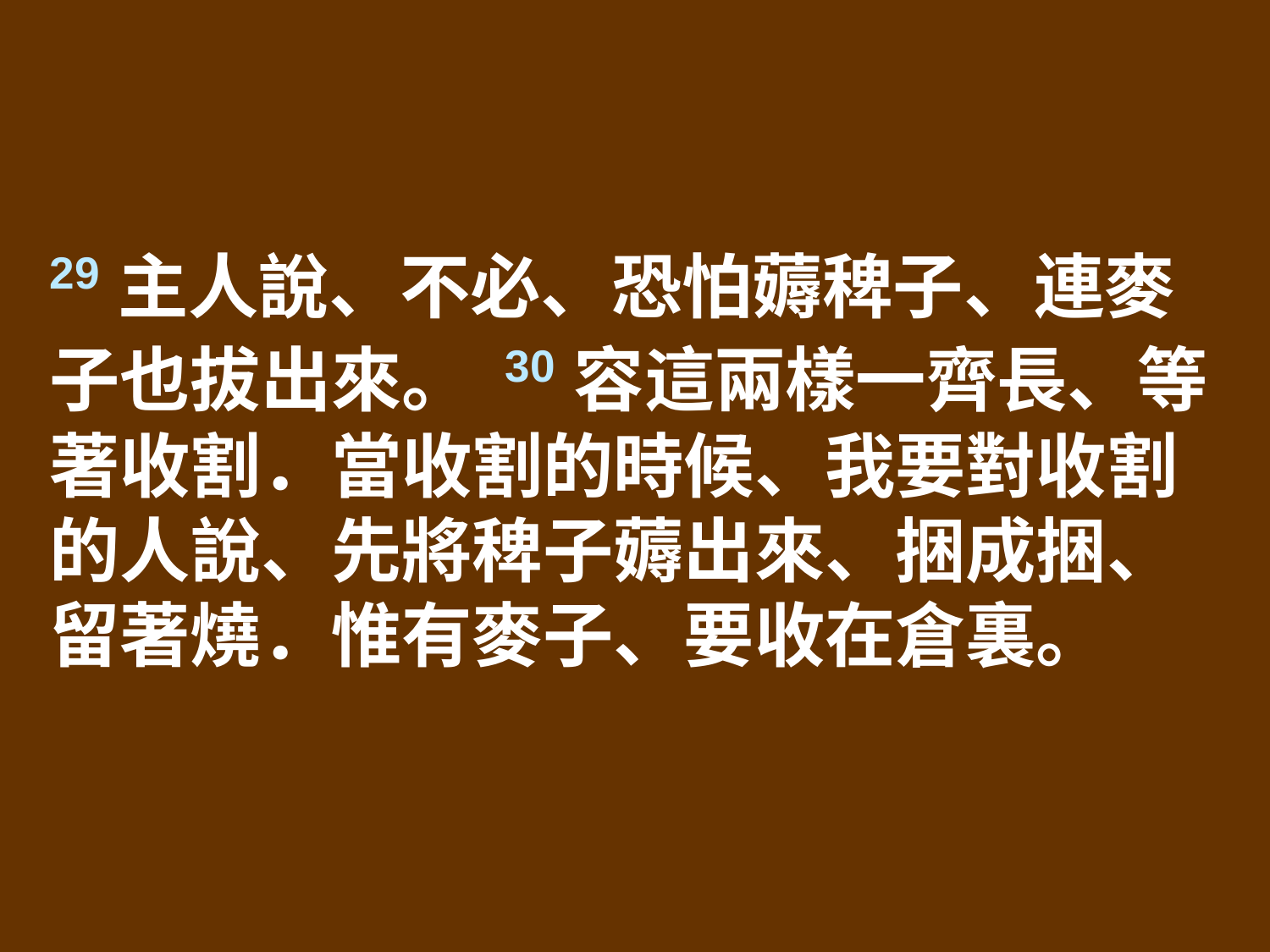

29主人說、不必、恐怕薅稗子、連麥子也拔出來。 30容這兩樣一齊長、等著收割．當收割的時候、我要對收割的人說、先將稗子薅出來、捆成捆、留著燒．惟有麥子、要收在倉裏。